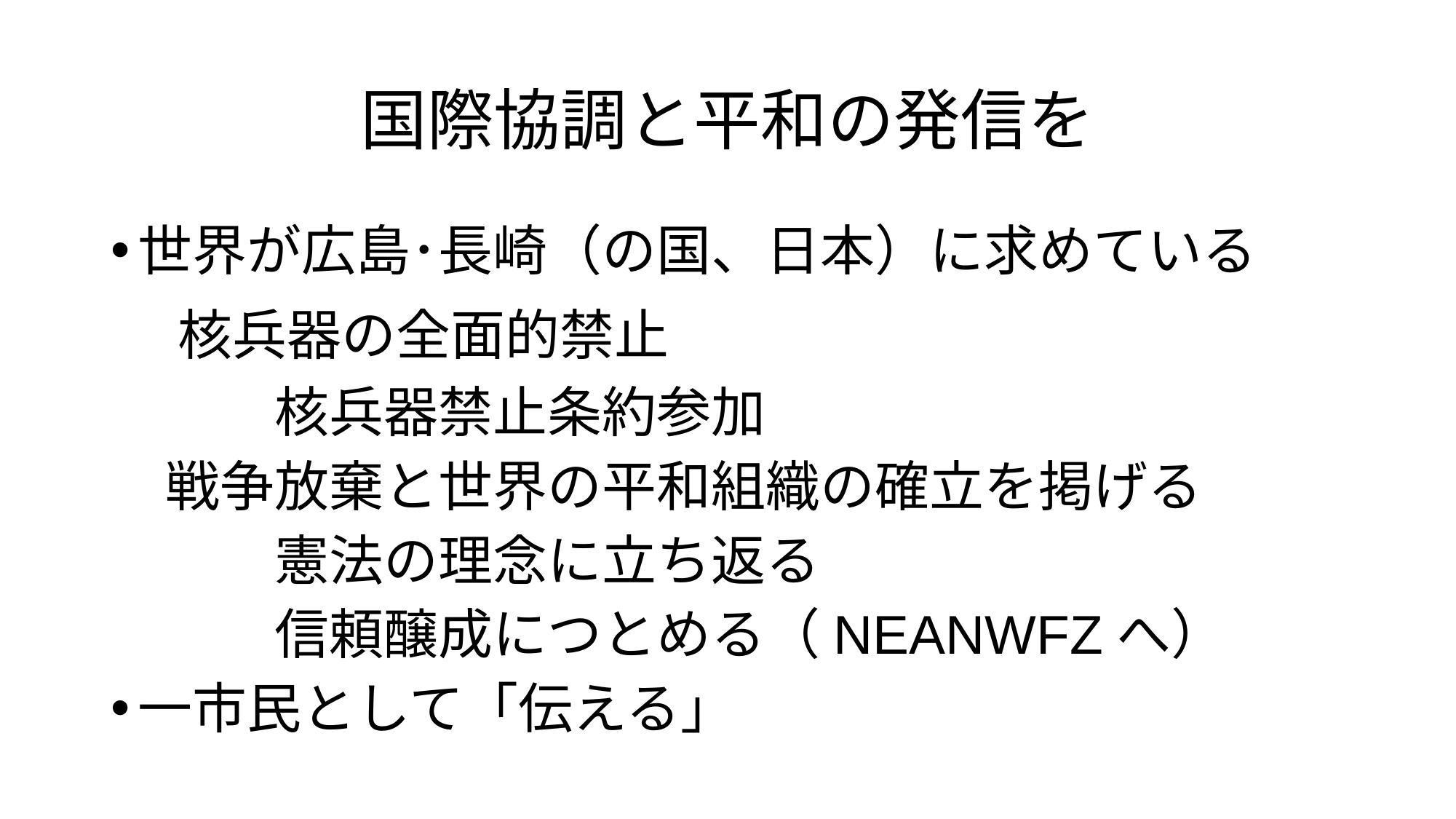

# 国際協調と平和の発信を
世界が広島･長崎（の国、日本）に求めている
　核兵器の全面的禁止
　　　核兵器禁止条約参加
　戦争放棄と世界の平和組織の確立を掲げる
　　　憲法の理念に立ち返る
　　　信頼醸成につとめる（NEANWFZへ）
一市民として「伝える」